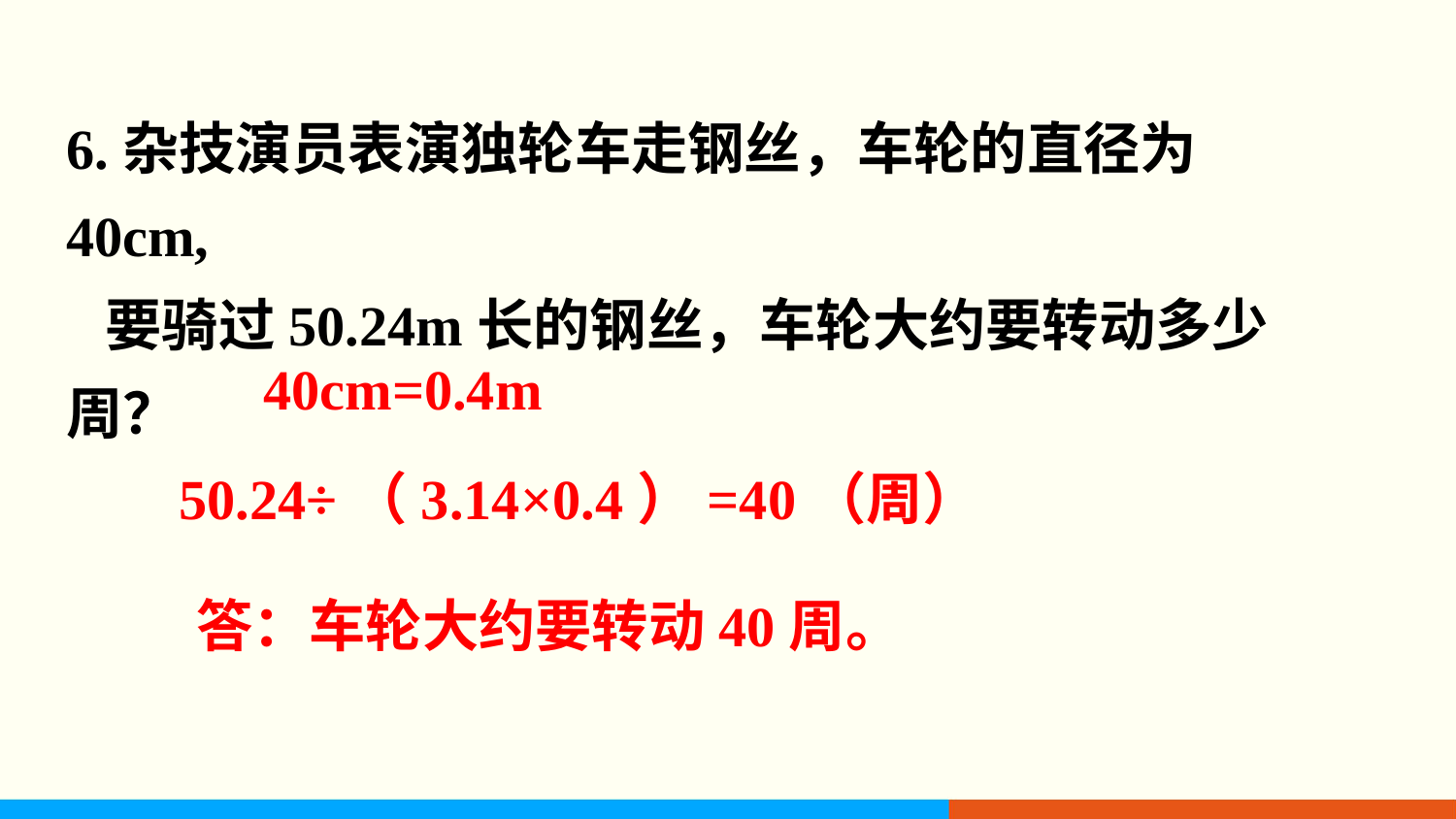

6.杂技演员表演独轮车走钢丝，车轮的直径为40cm,
  要骑过50.24m长的钢丝，车轮大约要转动多少周？
40cm=0.4m
50.24÷（3.14×0.4）=40（周）
答：车轮大约要转动40周。